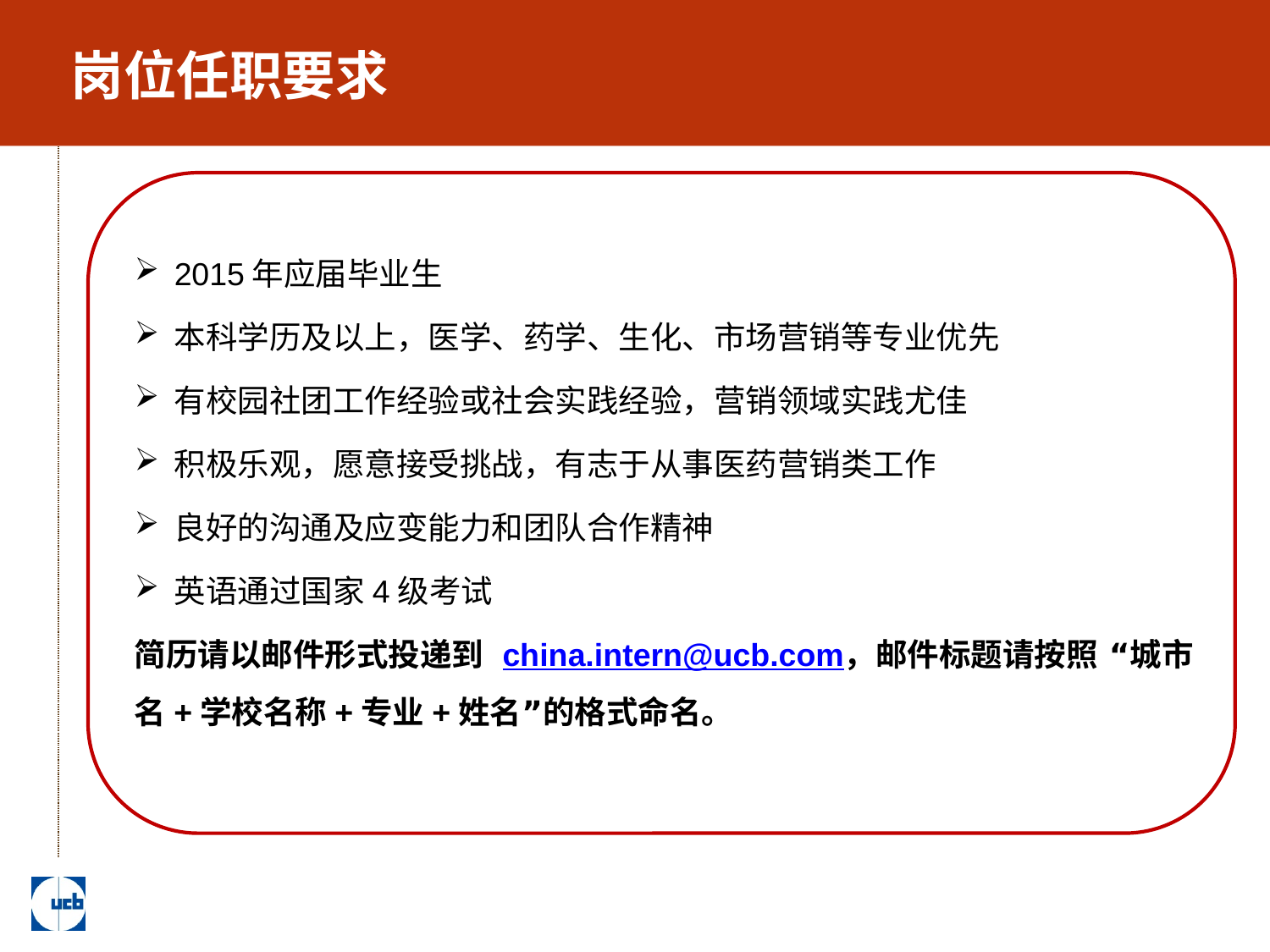

# 岗位任职要求

2015年应届毕业生
本科学历及以上，医学、药学、生化、市场营销等专业优先
有校园社团工作经验或社会实践经验，营销领域实践尤佳
积极乐观，愿意接受挑战，有志于从事医药营销类工作
良好的沟通及应变能力和团队合作精神
英语通过国家4级考试
简历请以邮件形式投递到 china.intern@ucb.com，邮件标题请按照 “城市名+学校名称+专业+姓名”的格式命名。